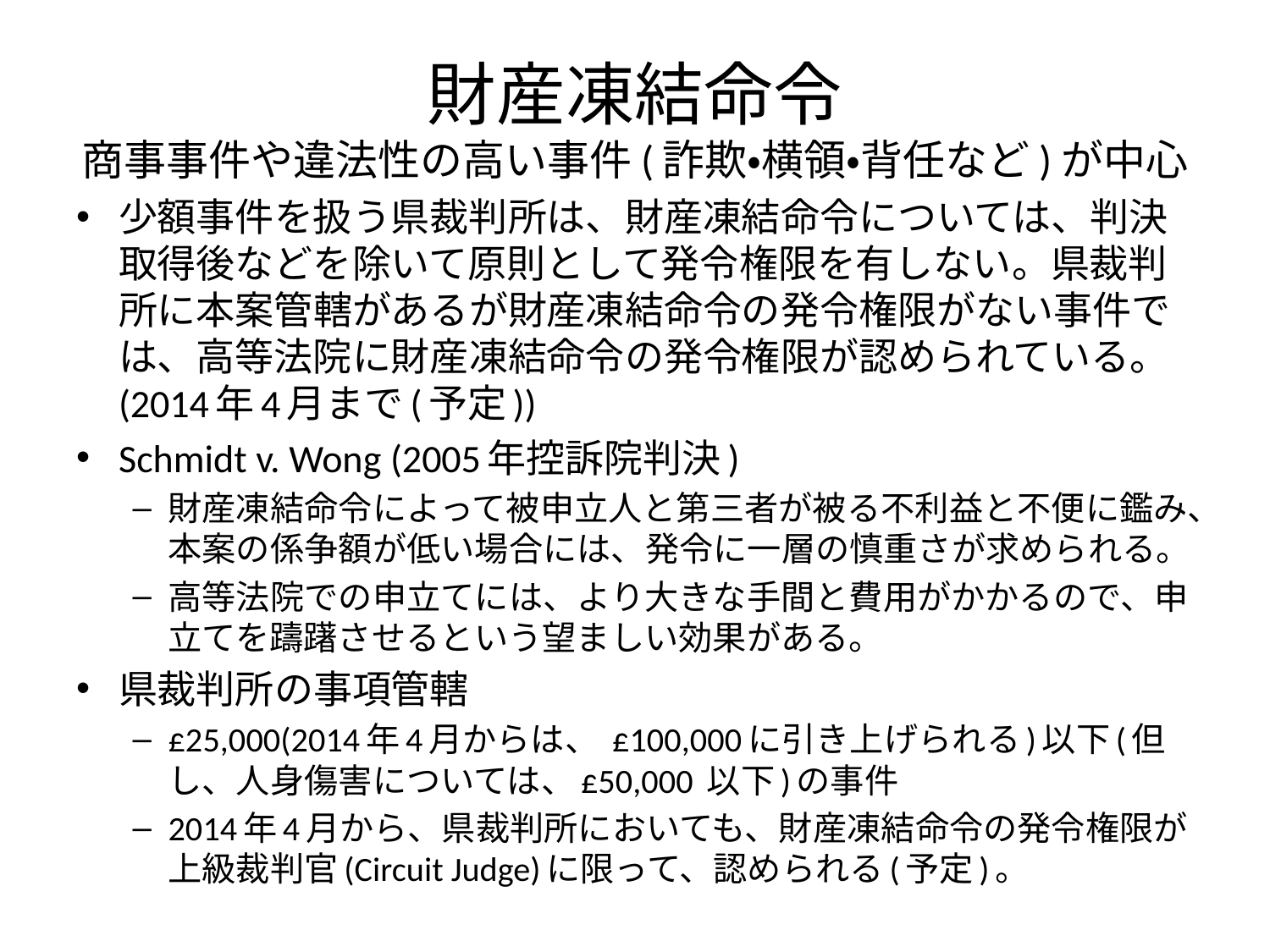

# 財産凍結命令 商事事件や違法性の高い事件(詐欺・横領・背任など)が中心
少額事件を扱う県裁判所は、財産凍結命令については、判決取得後などを除いて原則として発令権限を有しない。県裁判所に本案管轄があるが財産凍結命令の発令権限がない事件では、高等法院に財産凍結命令の発令権限が認められている。(2014年4月まで(予定))
Schmidt v. Wong (2005年控訴院判決)
財産凍結命令によって被申立人と第三者が被る不利益と不便に鑑み、本案の係争額が低い場合には、発令に一層の慎重さが求められる。
高等法院での申立てには、より大きな手間と費用がかかるので、申立てを躊躇させるという望ましい効果がある。
県裁判所の事項管轄
£25,000(2014年4月からは、 £100,000に引き上げられる)以下(但し、人身傷害については、£50,000 以下)の事件
2014年4月から、県裁判所においても、財産凍結命令の発令権限が上級裁判官(Circuit Judge)に限って、認められる(予定)。